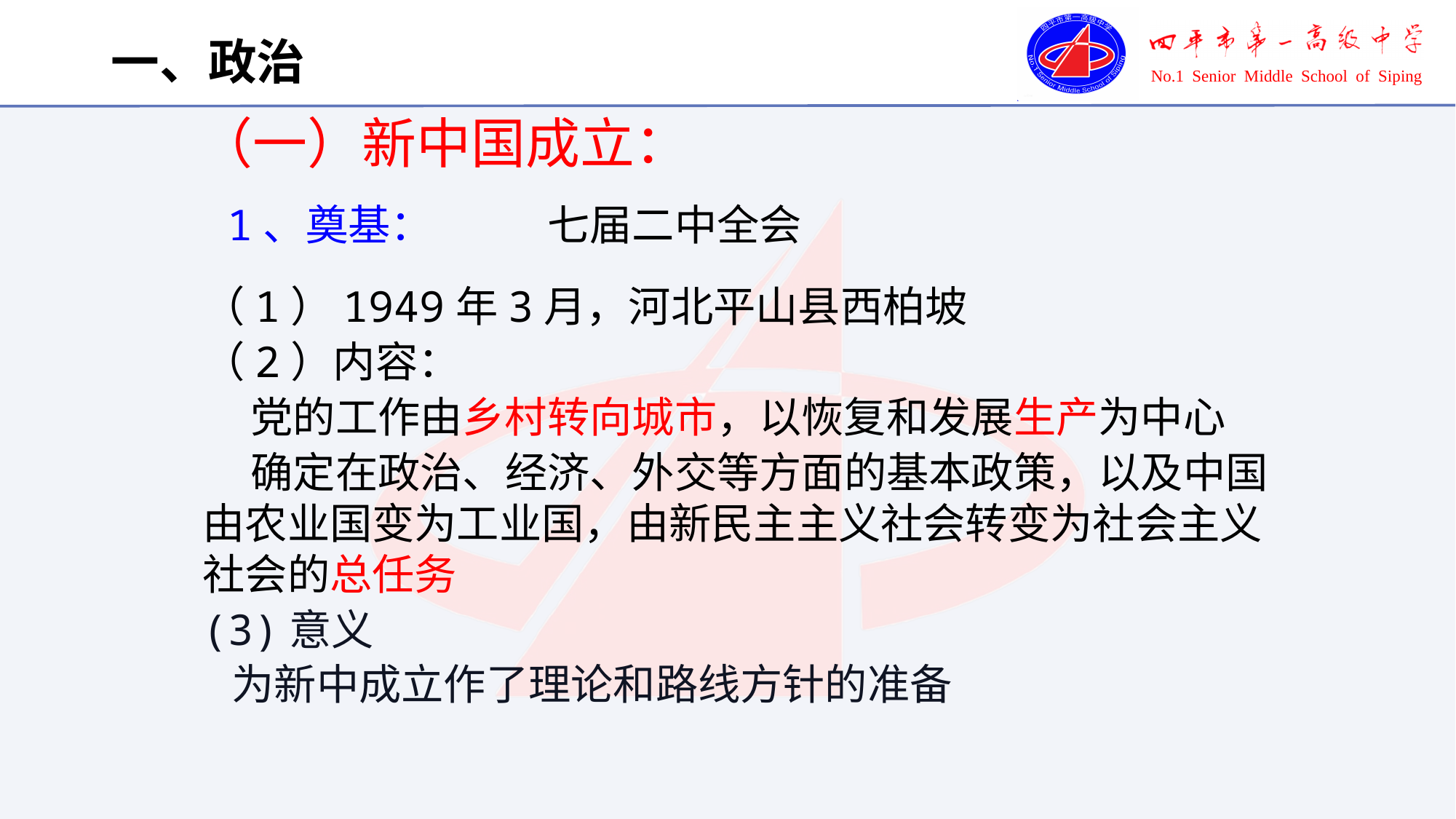

一、政治
（一）新中国成立：
1、奠基：
七届二中全会
（1）1949年3月，河北平山县西柏坡
（2）内容：
    党的工作由乡村转向城市，以恢复和发展生产为中心
    确定在政治、经济、外交等方面的基本政策，以及中国由农业国变为工业国，由新民主主义社会转变为社会主义社会的总任务
(3)意义
  为新中成立作了理论和路线方针的准备